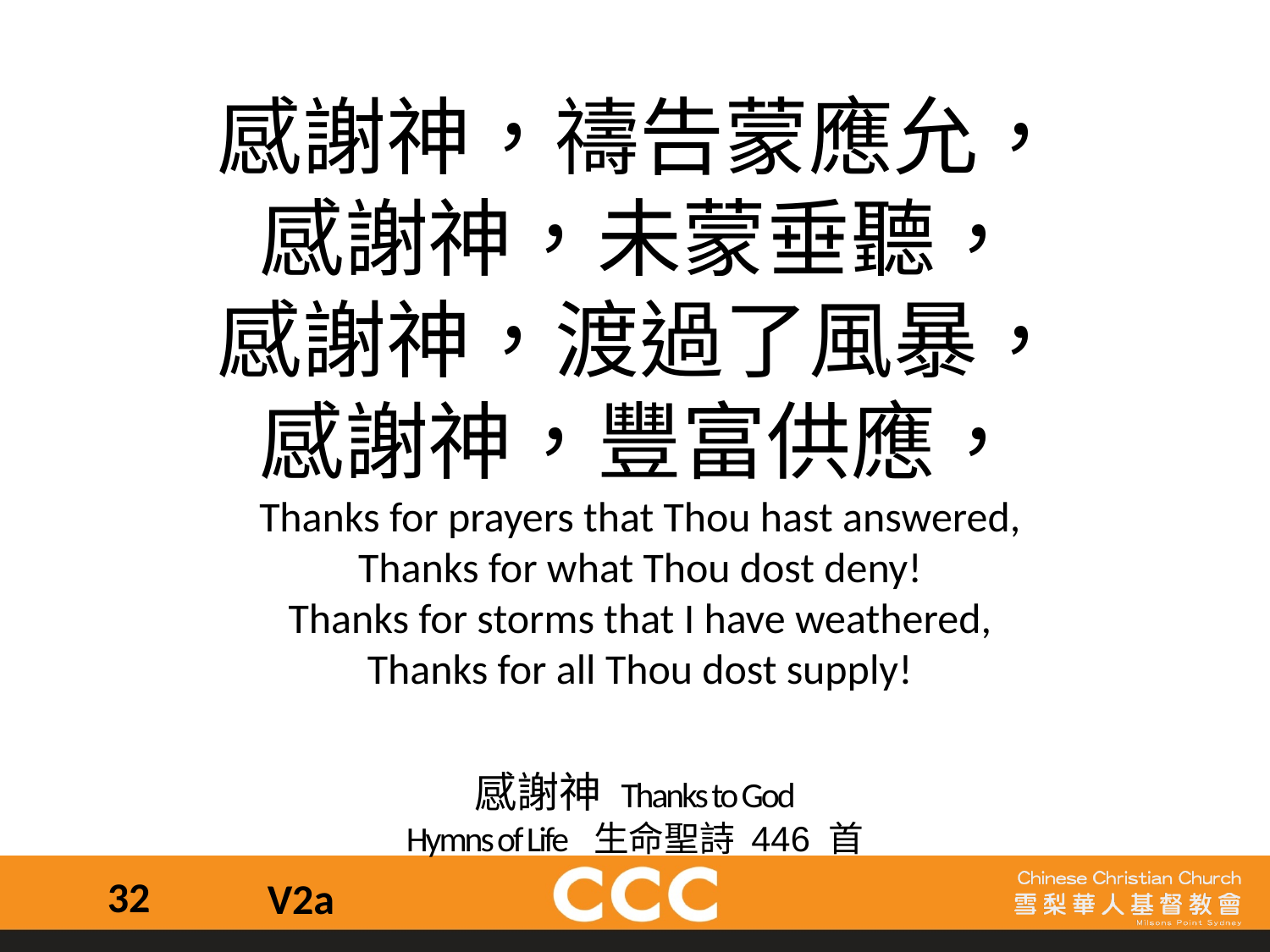

感謝神，禱告蒙應允，
感謝神，未蒙垂聽，
感謝神，渡過了風暴，
感謝神，豐富供應，
Thanks for prayers that Thou hast answered,
Thanks for what Thou dost deny!
Thanks for storms that I have weathered,
Thanks for all Thou dost supply!
感謝神 Thanks to God
Hymns of Life   生命聖詩 446 首
32
V2a